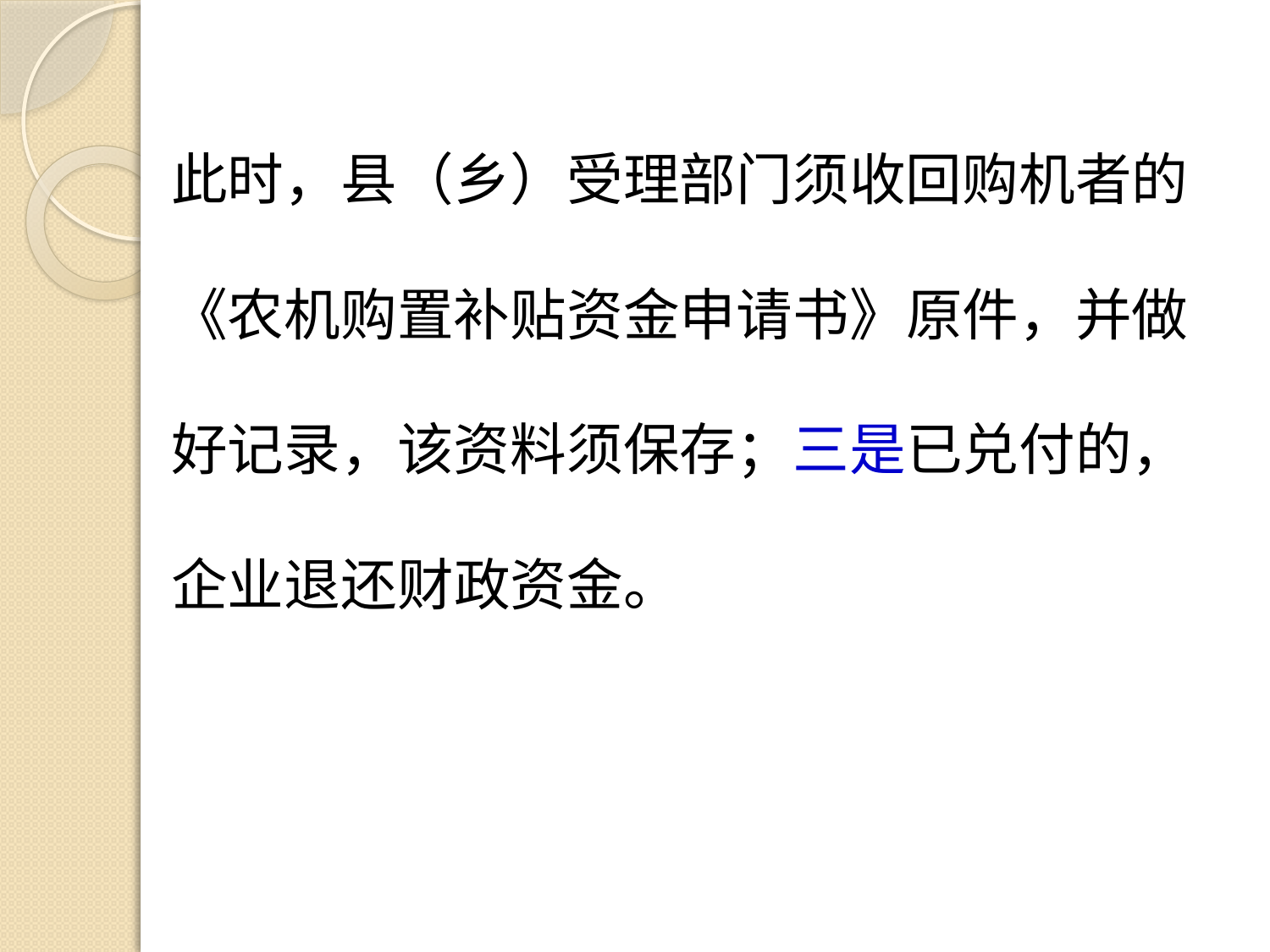

此时，县（乡）受理部门须收回购机者的《农机购置补贴资金申请书》原件，并做好记录，该资料须保存；三是已兑付的，企业退还财政资金。